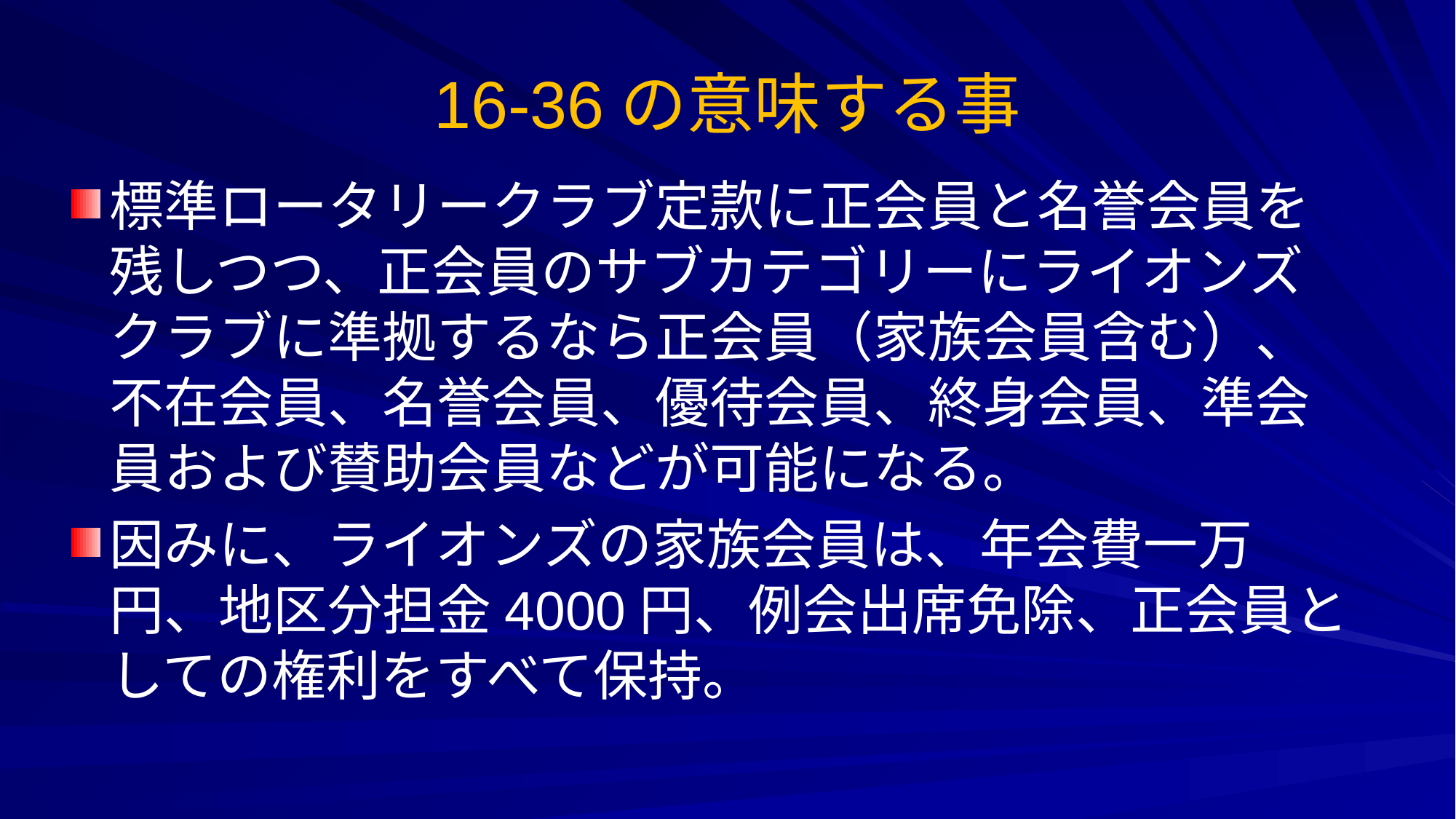

# 16-36の意味する事
標準ロータリークラブ定款に正会員と名誉会員を残しつつ、正会員のサブカテゴリーにライオンズクラブに準拠するなら正会員（家族会員含む）、不在会員、名誉会員、優待会員、終身会員、準会員および賛助会員などが可能になる。
因みに、ライオンズの家族会員は、年会費一万円、地区分担金4000円、例会出席免除、正会員としての権利をすべて保持。